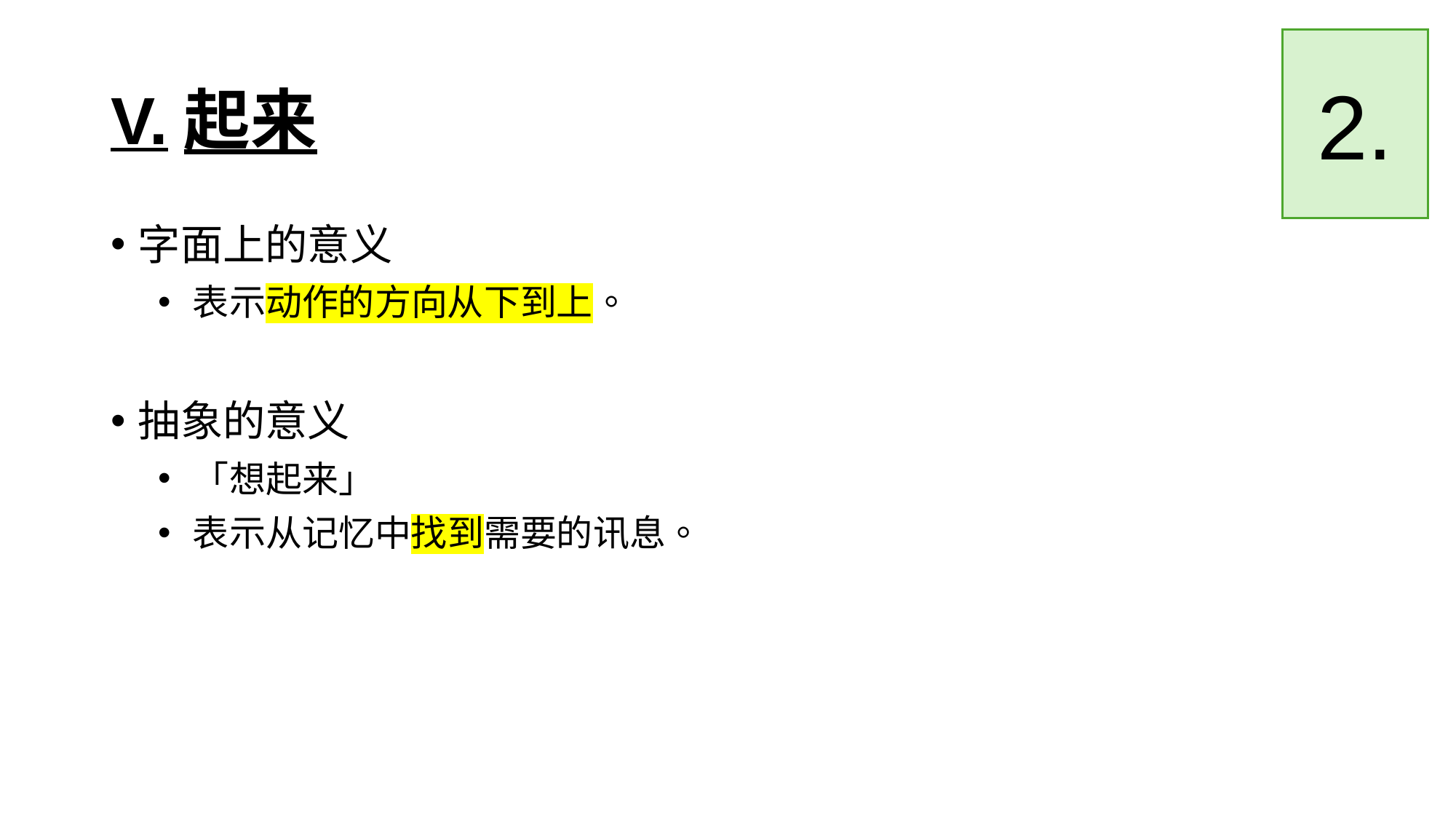

2.
# V.起来
字面上的意义
表示动作的方向从下到上。

抽象的意义
「想起来」
表示从记忆中找到需要的讯息。